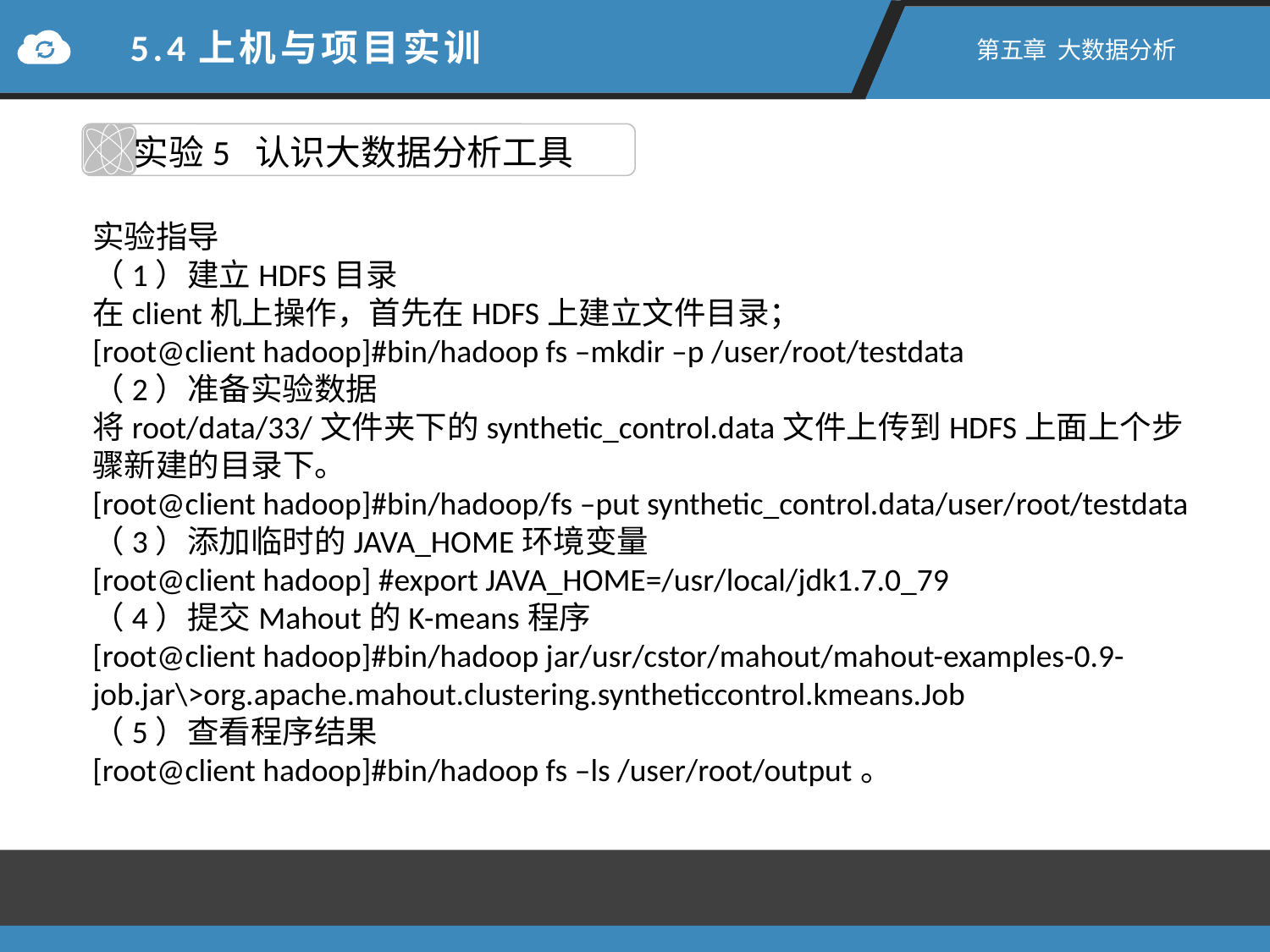

5.4上机与项目实训
第五章  大数据分析

实验5  认识大数据分析工具
实验指导
（1）建立HDFS目录
在client机上操作，首先在HDFS上建立文件目录；
[root@client hadoop]#bin/hadoop fs –mkdir –p /user/root/testdata
（2）准备实验数据
将root/data/33/文件夹下的synthetic_control.data文件上传到HDFS上面上个步骤新建的目录下。
[root@client hadoop]#bin/hadoop/fs –put synthetic_control.data/user/root/testdata
（3）添加临时的JAVA_HOME环境变量
[root@client hadoop] #export JAVA_HOME=/usr/local/jdk1.7.0_79
（4）提交Mahout的K-means程序
[root@client hadoop]#bin/hadoop jar/usr/cstor/mahout/mahout-examples-0.9-job.jar\>org.apache.mahout.clustering.syntheticcontrol.kmeans.Job
（5）查看程序结果
[root@client hadoop]#bin/hadoop fs –ls /user/root/output。